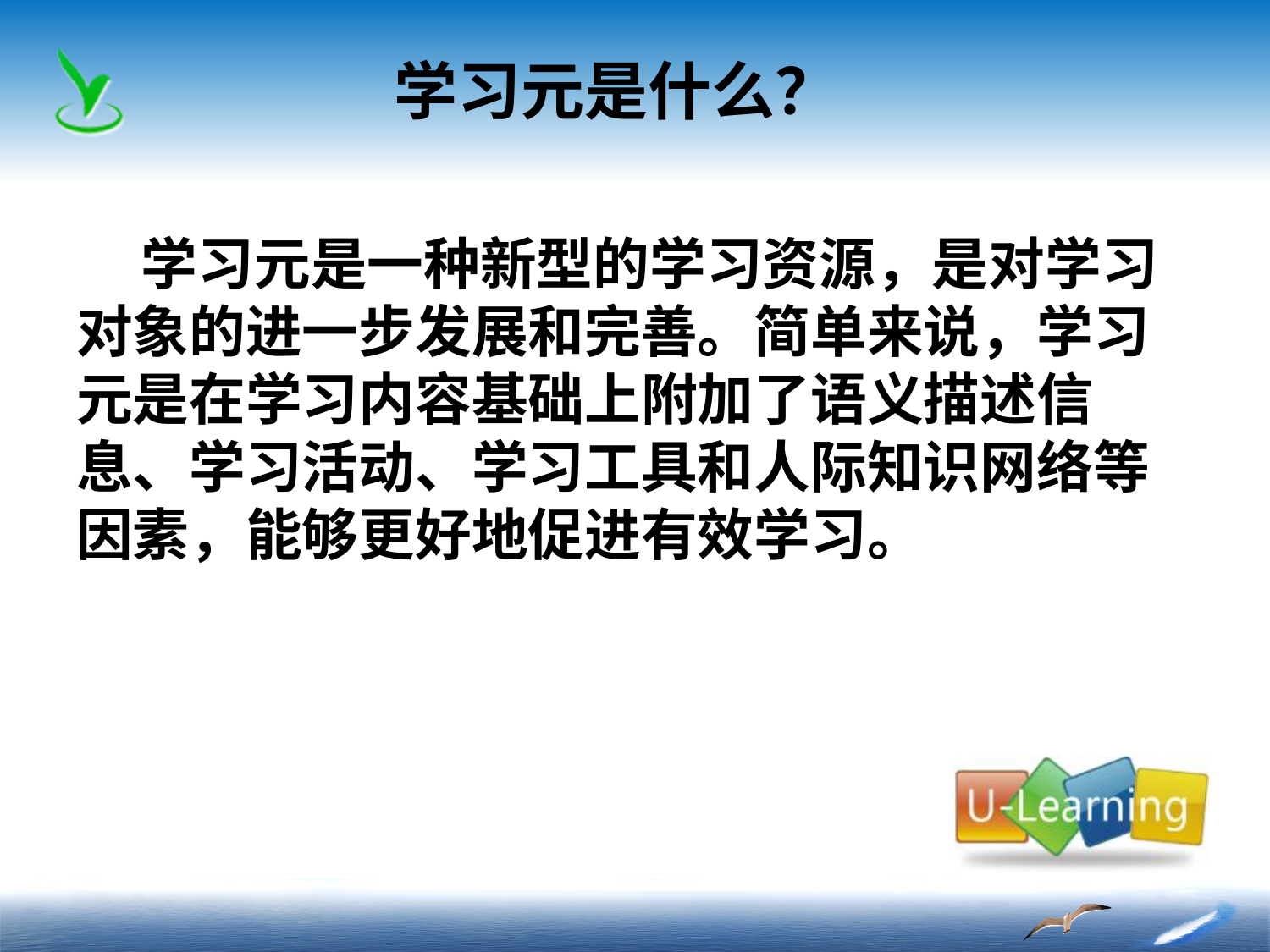

# 学习元是什么？
    学习元是一种新型的学习资源，是对学习对象的进一步发展和完善。简单来说，学习元是在学习内容基础上附加了语义描述信息、学习活动、学习工具和人际知识网络等因素，能够更好地促进有效学习。